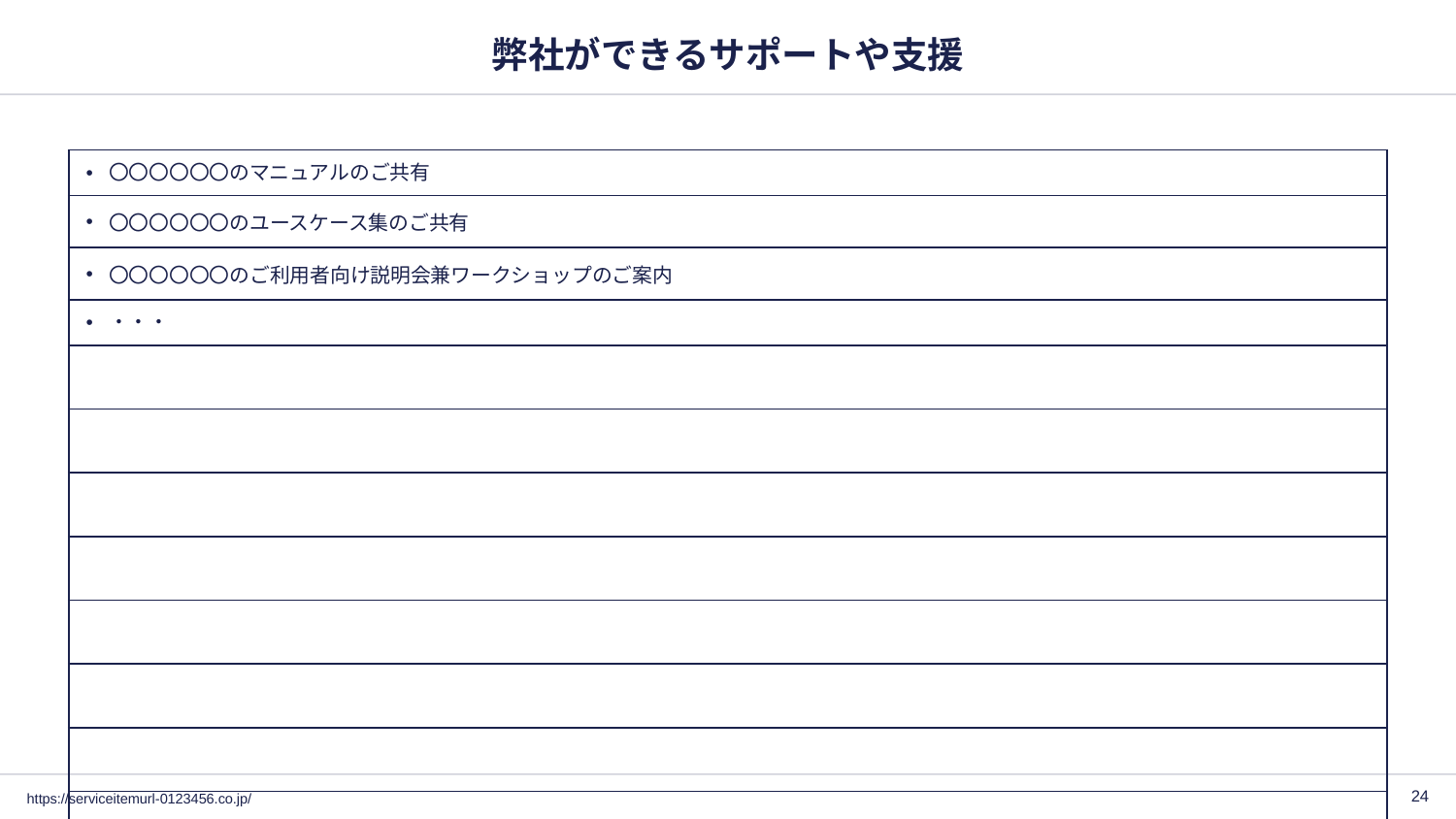

# 弊社ができるサポートや支援
| 〇〇〇〇〇〇のマニュアルのご共有 |
| --- |
| 〇〇〇〇〇〇のユースケース集のご共有 |
| 〇〇〇〇〇〇のご利用者向け説明会兼ワークショップのご案内 |
| ・・・ |
|  |
|  |
|  |
|  |
|  |
|  |
|  |
|  |
24
https://serviceitemurl-0123456.co.jp/